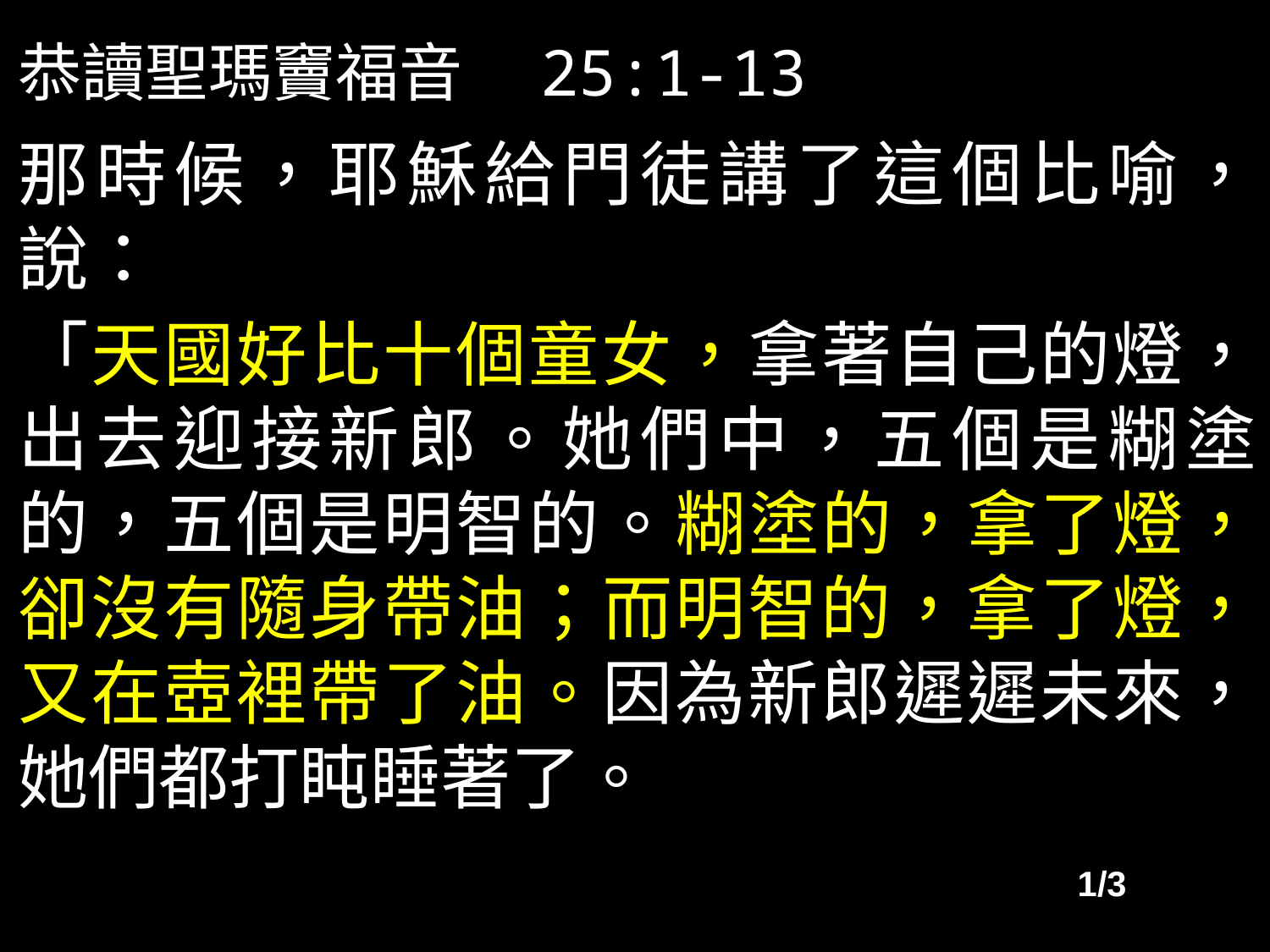

恭讀聖瑪竇福音　25:1-13
那時候，耶穌給門徒講了這個比喻，說：
「天國好比十個童女，拿著自己的燈，出去迎接新郎。她們中，五個是糊塗的，五個是明智的。糊塗的，拿了燈，卻沒有隨身帶油；而明智的，拿了燈，又在壺裡帶了油。因為新郎遲遲未來，她們都打盹睡著了。

1/3